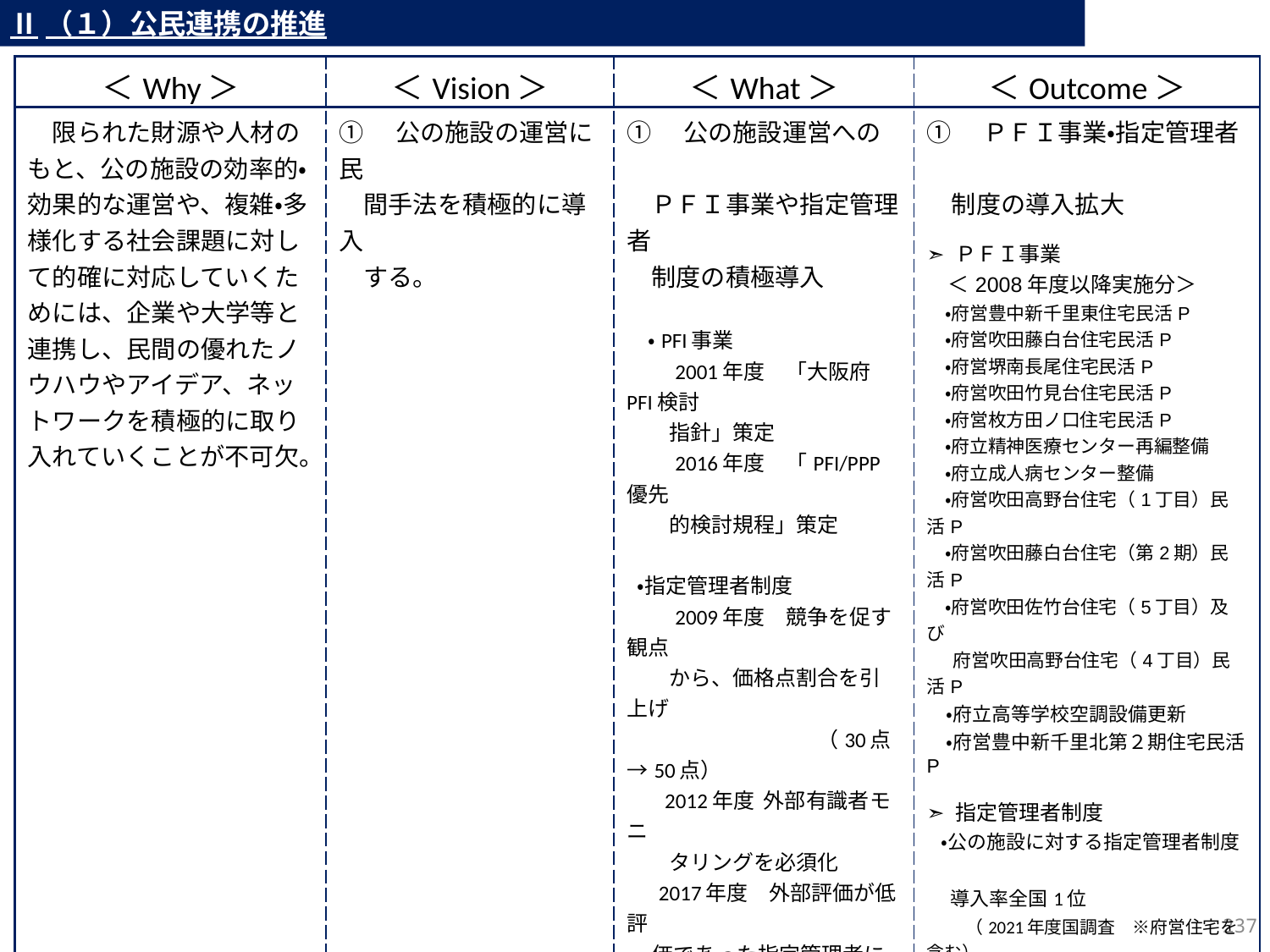

Ⅱ（１）公民連携の推進
| ＜Why＞ | ＜Vision＞ | ＜What＞ | ＜Outcome＞ |
| --- | --- | --- | --- |
| 限られた財源や人材のもと、公の施設の効率的・効果的な運営や、複雑・多様化する社会課題に対して的確に対応していくためには、企業や大学等と連携し、民間の優れたノウハウやアイデア、ネットワークを積極的に取り入れていくことが不可欠。 | ①　公の施設の運営に民 　間手法を積極的に導入 　する。 | ①　公の施設運営への　 　ＰＦＩ事業や指定管理者 　制度の積極導入 　 　・PFI事業 　　2001年度　「大阪府PFI検討　 　　指針」策定 　　2016年度　「PFI/PPP優先 　　的検討規程」策定 　 ・指定管理者制度 　　2009年度　競争を促す観点 　　から、価格点割合を引上げ 　　　　　　　　　（30点→50点） 　2012年度 外部有識者モニ 　　タリングを必須化 　 2017年度　外部評価が低評 　 価であった指定管理者に対 する次期公募時の減点制度 の導入 | ①　ＰＦＩ事業・指定管理者　 　制度の導入拡大 ➣ ＰＦＩ事業 　＜2008年度以降実施分＞ 　・府営豊中新千里東住宅民活P 　・府営吹田藤白台住宅民活P 　・府営堺南長尾住宅民活P 　・府営吹田竹見台住宅民活P 　・府営枚方田ノ口住宅民活P 　・府立精神医療センター再編整備 　・府立成人病センター整備 　・府営吹田高野台住宅（1丁目）民活P 　・府営吹田藤白台住宅（第2期）民活P 　・府営吹田佐竹台住宅（5丁目）及び 　 府営吹田高野台住宅（4丁目）民活P 　・府立高等学校空調設備更新 　・府営豊中新千里北第２期住宅民活P ➣ 指定管理者制度 ・公の施設に対する指定管理者制度　 　 導入率全国1位 　　（2021年度国調査　※府営住宅を含む） ・公募による選定割合 　 2008年/81％ →2022年/81％ ・指定管理者のうち民間事業者の 　 割合 2008年/38％ →2022年/95％ ・2012年には、大阪府中央卸売市場 　 において、全国初となる中央卸売市　　 　 場の指定管理制度導入を実施 ・2023年度～、服部、浜寺、二色の浜 　の各公園について、PMO型指定管理 　を導入 |
237